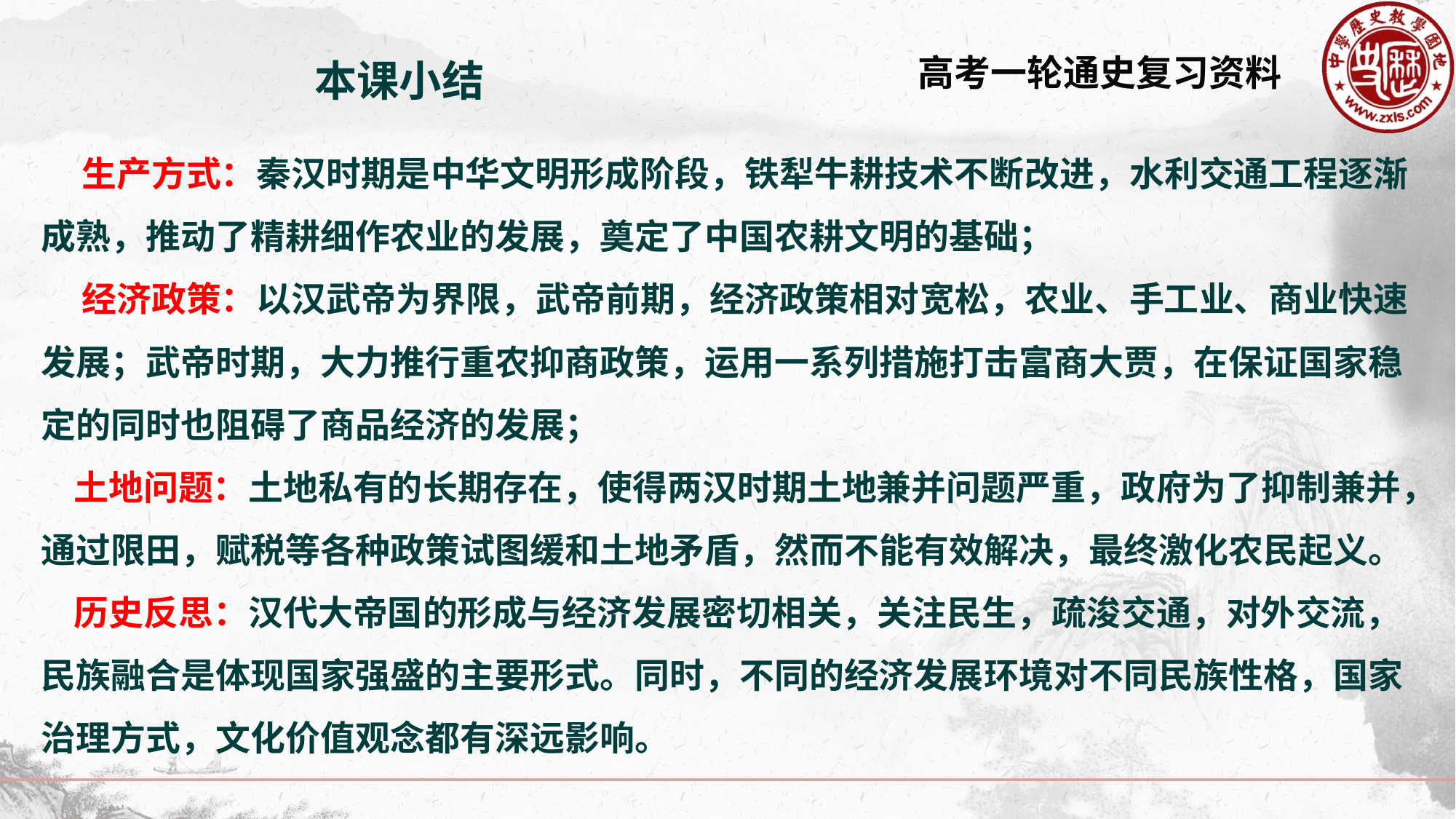

本课小结
    生产方式：秦汉时期是中华文明形成阶段，铁犁牛耕技术不断改进，水利交通工程逐渐成熟，推动了精耕细作农业的发展，奠定了中国农耕文明的基础；
    经济政策：以汉武帝为界限，武帝前期，经济政策相对宽松，农业、手工业、商业快速发展；武帝时期，大力推行重农抑商政策，运用一系列措施打击富商大贾，在保证国家稳定的同时也阻碍了商品经济的发展；
   土地问题：土地私有的长期存在，使得两汉时期土地兼并问题严重，政府为了抑制兼并，通过限田，赋税等各种政策试图缓和土地矛盾，然而不能有效解决，最终激化农民起义。
   历史反思：汉代大帝国的形成与经济发展密切相关，关注民生，疏浚交通，对外交流，民族融合是体现国家强盛的主要形式。同时，不同的经济发展环境对不同民族性格，国家治理方式，文化价值观念都有深远影响。